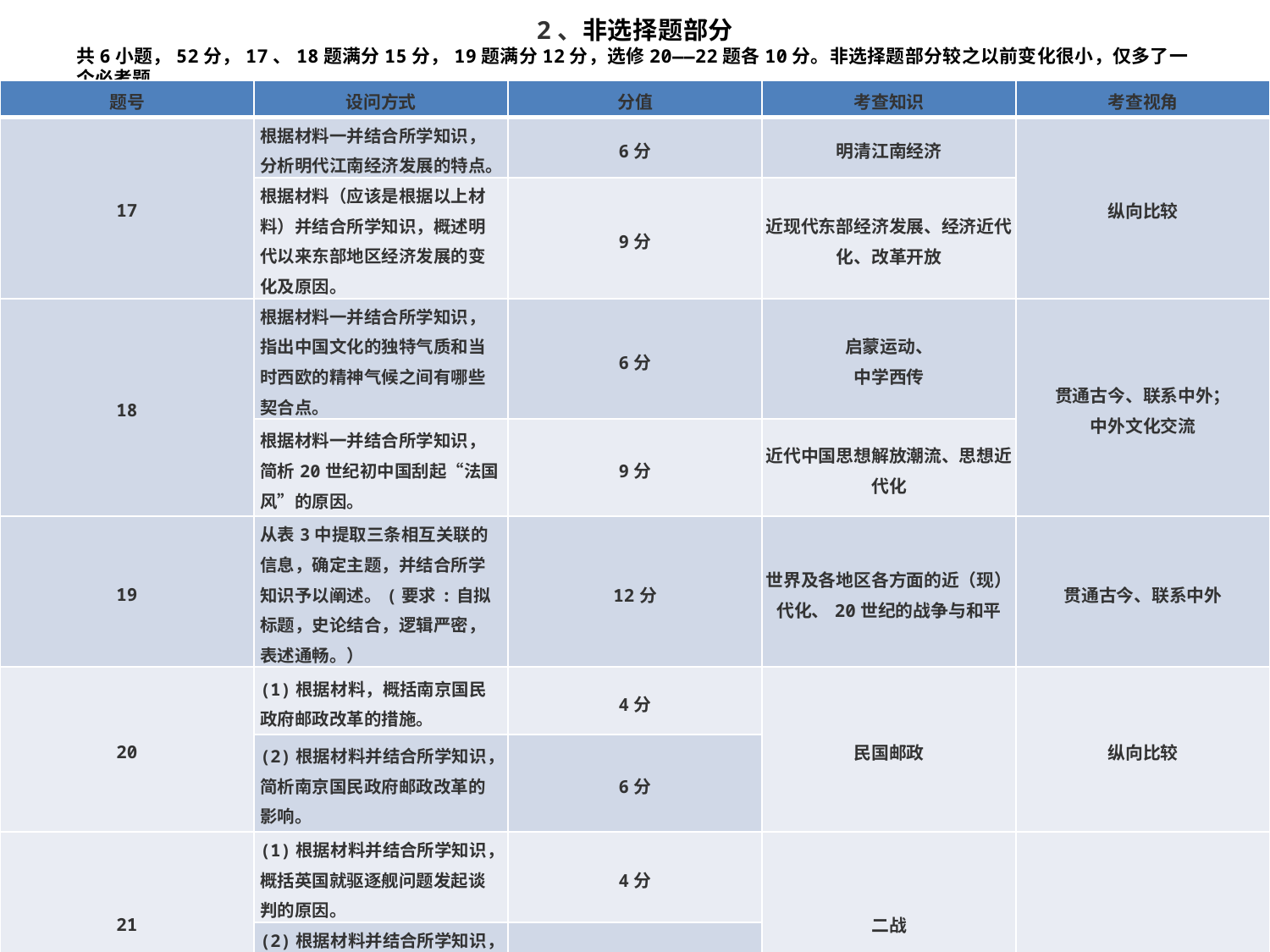

2、非选择题部分
共6小题，52分，17、18题满分15分，19题满分12分，选修20——22题各10分。非选择题部分较之以前变化很小，仅多了一个必考题。

| 题号 | 设问方式 | 分值 | 考查知识 | 考查视角 |
| --- | --- | --- | --- | --- |
| 17 | 根据材料一并结合所学知识，分析明代江南经济发展的特点。 | 6分 | 明清江南经济 | 纵向比较 |
|  | 根据材料（应该是根据以上材料）并结合所学知识，概述明代以来东部地区经济发展的变化及原因。 | 9分 | 近现代东部经济发展、经济近代化、改革开放 |  |
| 18 | 根据材料一并结合所学知识，指出中国文化的独特气质和当时西欧的精神气候之间有哪些契合点。 | 6分 | 启蒙运动、 中学西传 | 贯通古今、联系中外； 中外文化交流 |
|  | 根据材料一并结合所学知识，简析20世纪初中国刮起“法国风”的原因。 | 9分 | 近代中国思想解放潮流、思想近代化 |  |
| 19 | 从表3中提取三条相互关联的信息，确定主题，并结合所学知识予以阐述。(要求:自拟标题，史论结合，逻辑严密，表述通畅。） | 12分 | 世界及各地区各方面的近（现）代化、20世纪的战争与和平 | 贯通古今、联系中外 |
| 20 | (1)根据材料，概括南京国民政府邮政改革的措施。 | 4分 | 民国邮政 | 纵向比较 |
|  | (2)根据材料并结合所学知识，简析南京国民政府邮政改革的影响。 | 6分 |  |  |
| 21 | (1)根据材料并结合所学知识，概括英国就驱逐舰问题发起谈判的原因。 | 4分 | 二战 |  |
|  | (2)根据材料并结合所学知识，简析“驱逐舰换基地”协定的影响。 | 6分 |  |  |
|  |  |  |  |  |
| 22 | (1)根据材料，概述欧阳询的文化成就。 | 6分 | 文化名人 |  |
|  | (2)根据材料并结合所学知识，简析欧阳询取得文化成就的原因。 | 4分 |  |  |